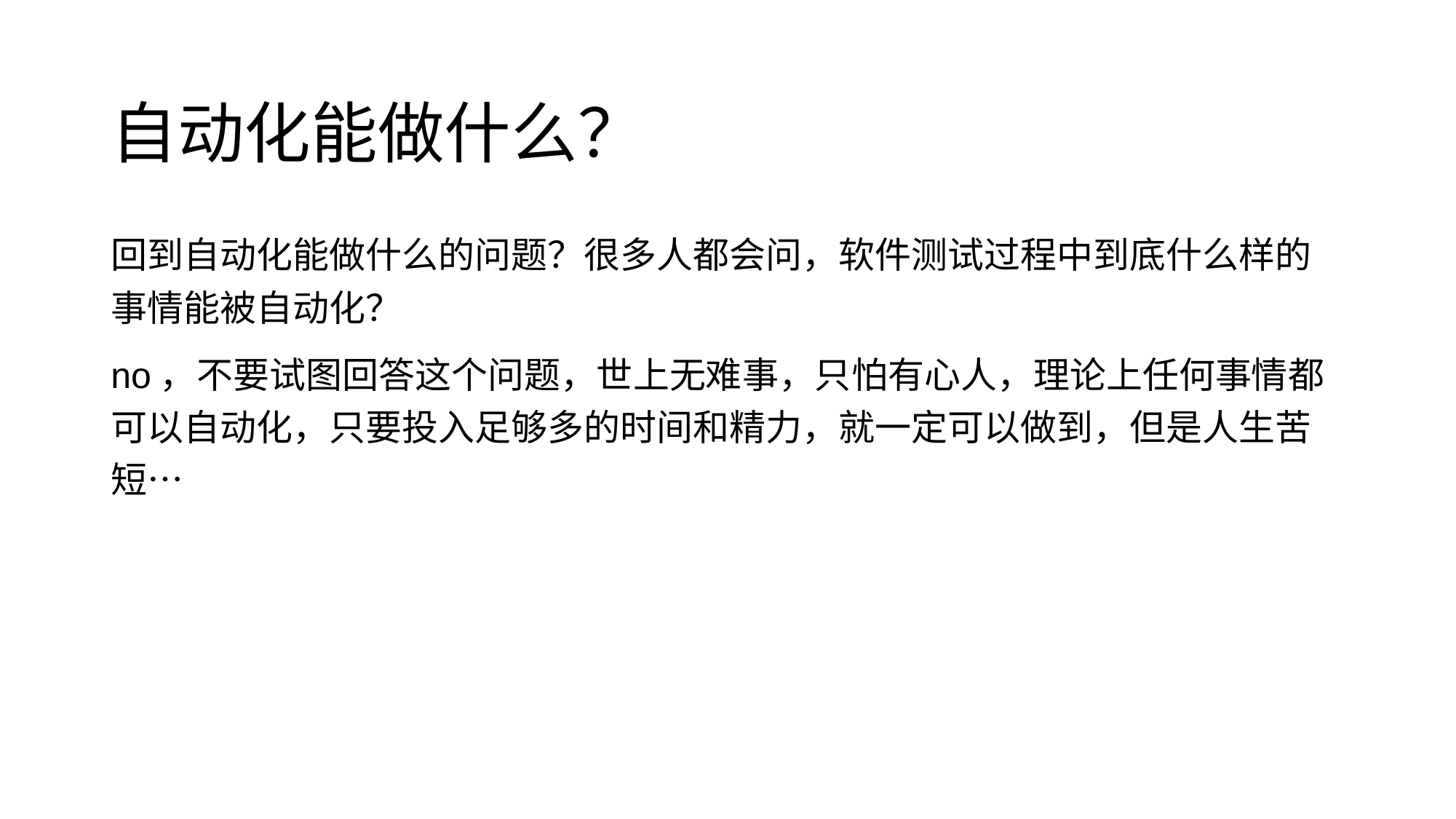

# 自动化能做什么？
回到自动化能做什么的问题？很多人都会问，软件测试过程中到底什么样的事情能被自动化？
no，不要试图回答这个问题，世上无难事，只怕有心人，理论上任何事情都可以自动化，只要投入足够多的时间和精力，就一定可以做到，但是人生苦短…